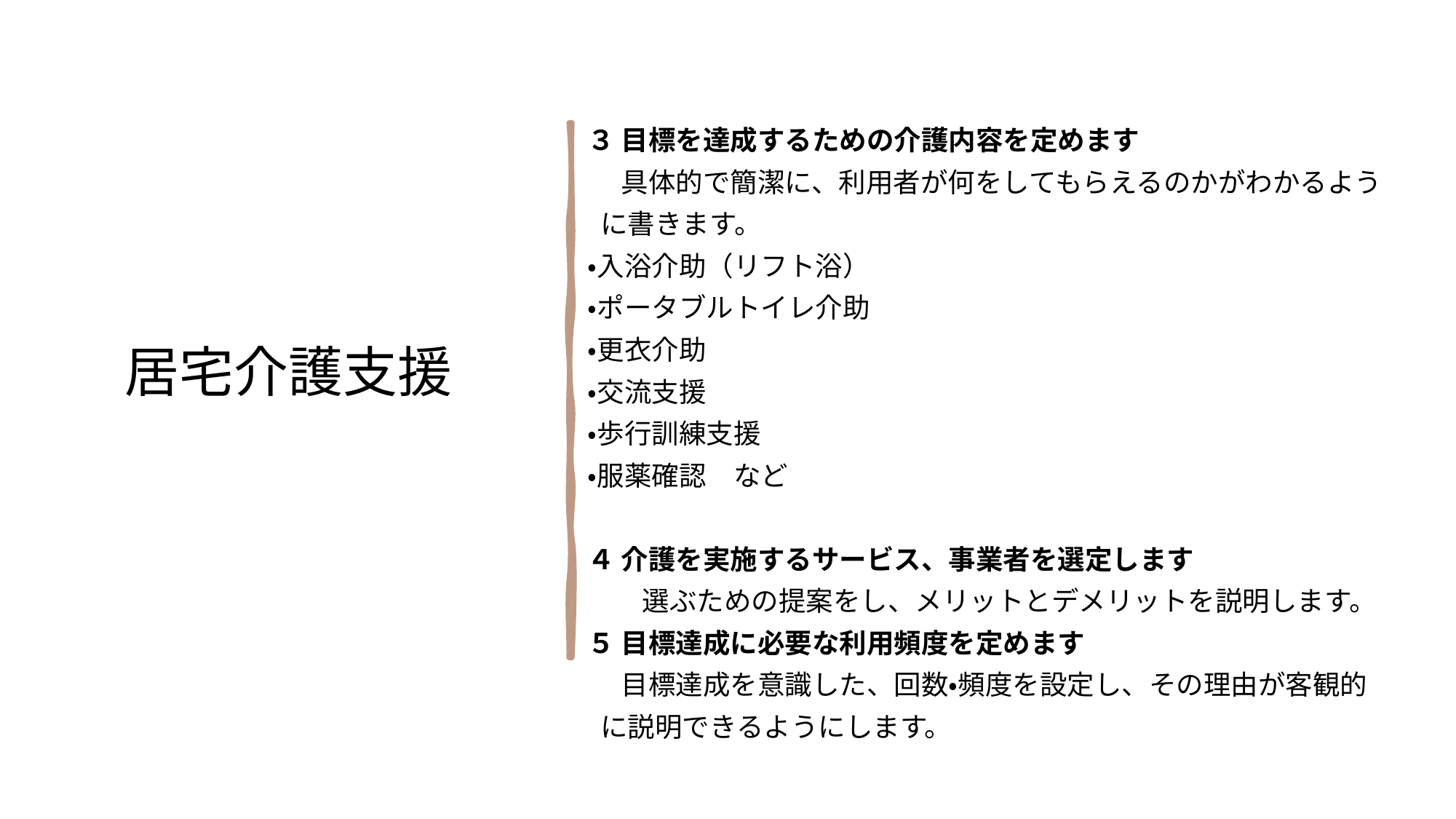

３ 目標を達成するための介護内容を定めます
　 具体的で簡潔に、利用者が何をしてもらえるのかがわかるよう
 に書きます。
・入浴介助（リフト浴）
・ポータブルトイレ介助
・更衣介助
・交流支援
・歩行訓練支援
・服薬確認　など

４ 介護を実施するサービス、事業者を選定します
　　選ぶための提案をし、メリットとデメリットを説明します。
５ 目標達成に必要な利用頻度を定めます
　 目標達成を意識した、回数・頻度を設定し、その理由が客観的
 に説明できるようにします。

居宅介護支援